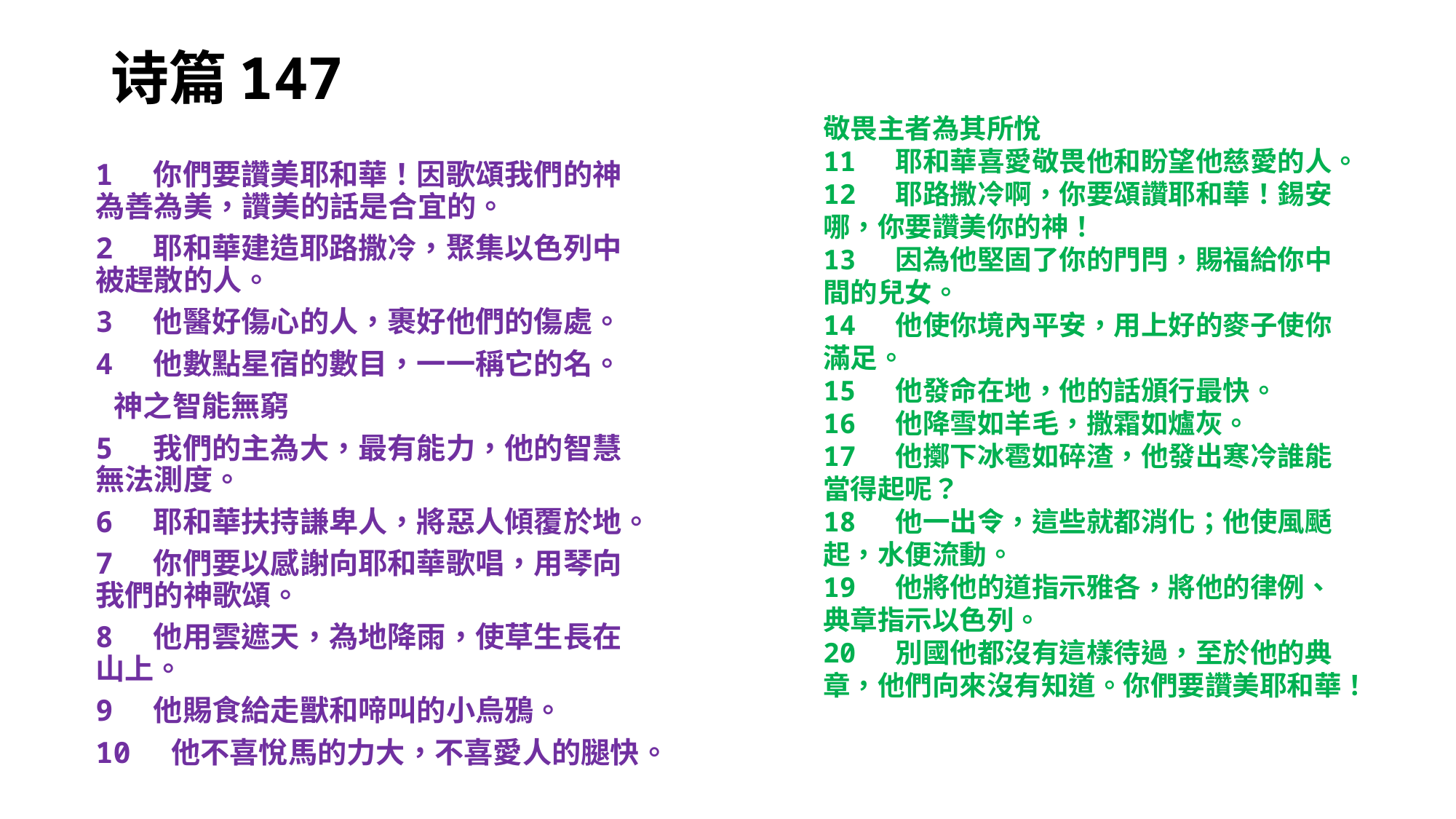

# 诗篇147
敬畏主者為其所悅
11  耶和華喜愛敬畏他和盼望他慈愛的人。
12  耶路撒冷啊，你要頌讚耶和華！錫安哪，你要讚美你的神！
13  因為他堅固了你的門閂，賜福給你中間的兒女。
14  他使你境內平安，用上好的麥子使你滿足。
15  他發命在地，他的話頒行最快。
16  他降雪如羊毛，撒霜如爐灰。
17  他擲下冰雹如碎渣，他發出寒冷誰能當得起呢？
18  他一出令，這些就都消化；他使風颳起，水便流動。
19  他將他的道指示雅各，將他的律例、典章指示以色列。
20  別國他都沒有這樣待過，至於他的典章，他們向來沒有知道。你們要讚美耶和華！
​1  你們要讚美耶和華！因歌頌我們的神為善為美，讚美的話是合宜的。
2  耶和華建造耶路撒冷，聚集以色列中被趕散的人。
3  他醫好傷心的人，裹好他們的傷處。
4  他數點星宿的數目，一一稱它的名。
  神之智能無窮
5  我們的主為大，最有能力，他的智慧無法測度。
6  耶和華扶持謙卑人，將惡人傾覆於地。
7  你們要以感謝向耶和華歌唱，用琴向我們的神歌頌。
8  他用雲遮天，為地降雨，使草生長在山上。
9  他賜食給走獸和啼叫的小烏鴉。
10  他不喜悅馬的力大，不喜愛人的腿快。